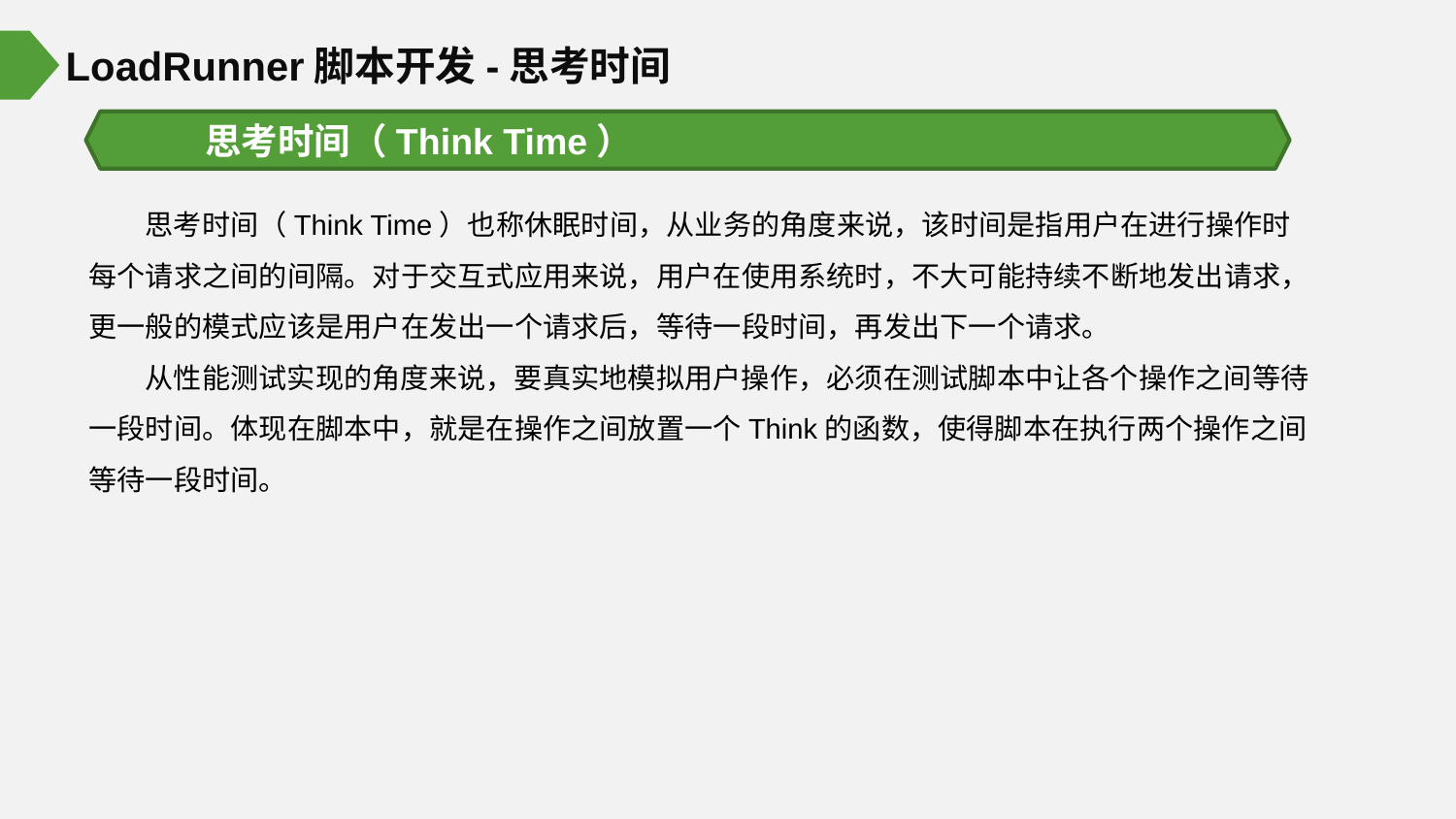

LoadRunner脚本开发-思考时间
思考时间（Think Time）
思考时间（Think Time）也称休眠时间，从业务的角度来说，该时间是指用户在进行操作时每个请求之间的间隔。对于交互式应用来说，用户在使用系统时，不大可能持续不断地发出请求，更一般的模式应该是用户在发出一个请求后，等待一段时间，再发出下一个请求。
从性能测试实现的角度来说，要真实地模拟用户操作，必须在测试脚本中让各个操作之间等待一段时间。体现在脚本中，就是在操作之间放置一个Think的函数，使得脚本在执行两个操作之间等待一段时间。